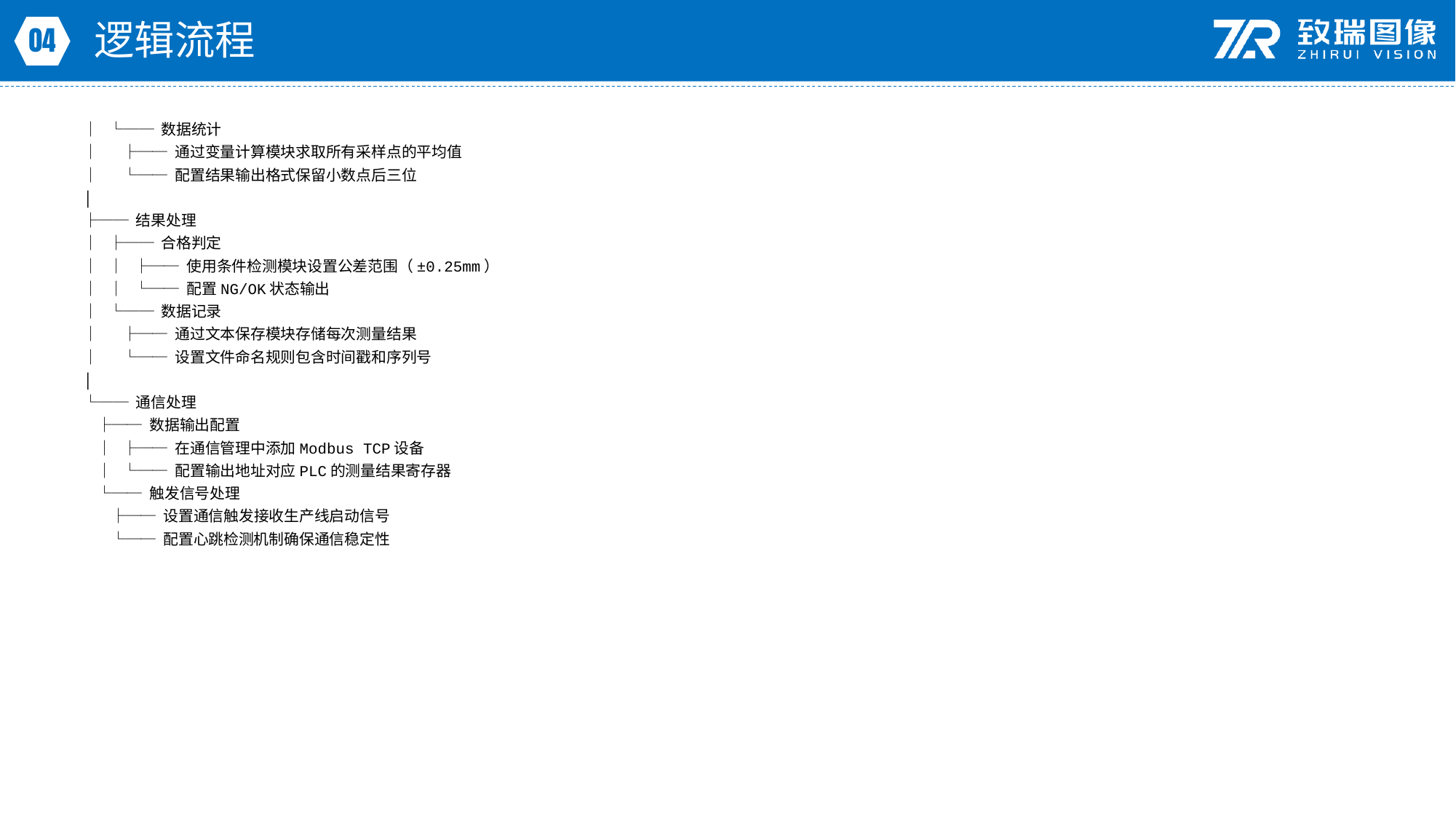

逻辑流程
04

│   └── 数据统计
│       ├── 通过变量计算模块求取所有采样点的平均值
│       └── 配置结果输出格式保留小数点后三位
│
├── 结果处理
│   ├── 合格判定
│   │   ├── 使用条件检测模块设置公差范围（±0.25mm）
│   │   └── 配置NG/OK状态输出
│   └── 数据记录
│       ├── 通过文本保存模块存储每次测量结果
│       └── 设置文件命名规则包含时间戳和序列号
│
└── 通信处理
    ├── 数据输出配置
    │   ├── 在通信管理中添加Modbus TCP设备
    │   └── 配置输出地址对应PLC的测量结果寄存器
    └── 触发信号处理
        ├── 设置通信触发接收生产线启动信号
        └── 配置心跳检测机制确保通信稳定性